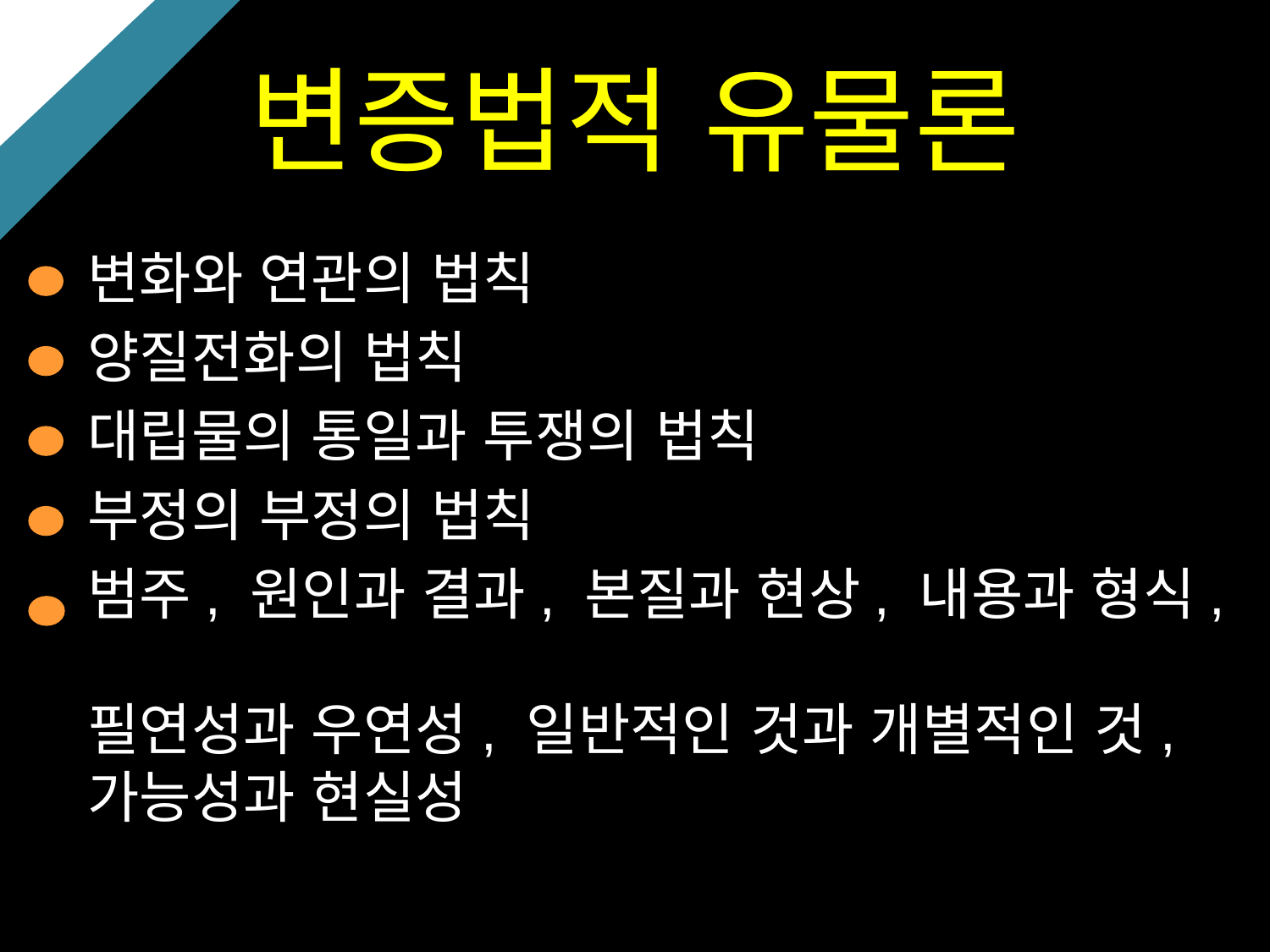

# 변증법적 유물론
변화와 연관의 법칙
양질전화의 법칙
대립물의 통일과 투쟁의 법칙
부정의 부정의 법칙
범주, 원인과 결과, 본질과 현상, 내용과 형식,
필연성과 우연성, 일반적인 것과 개별적인 것, 가능성과 현실성